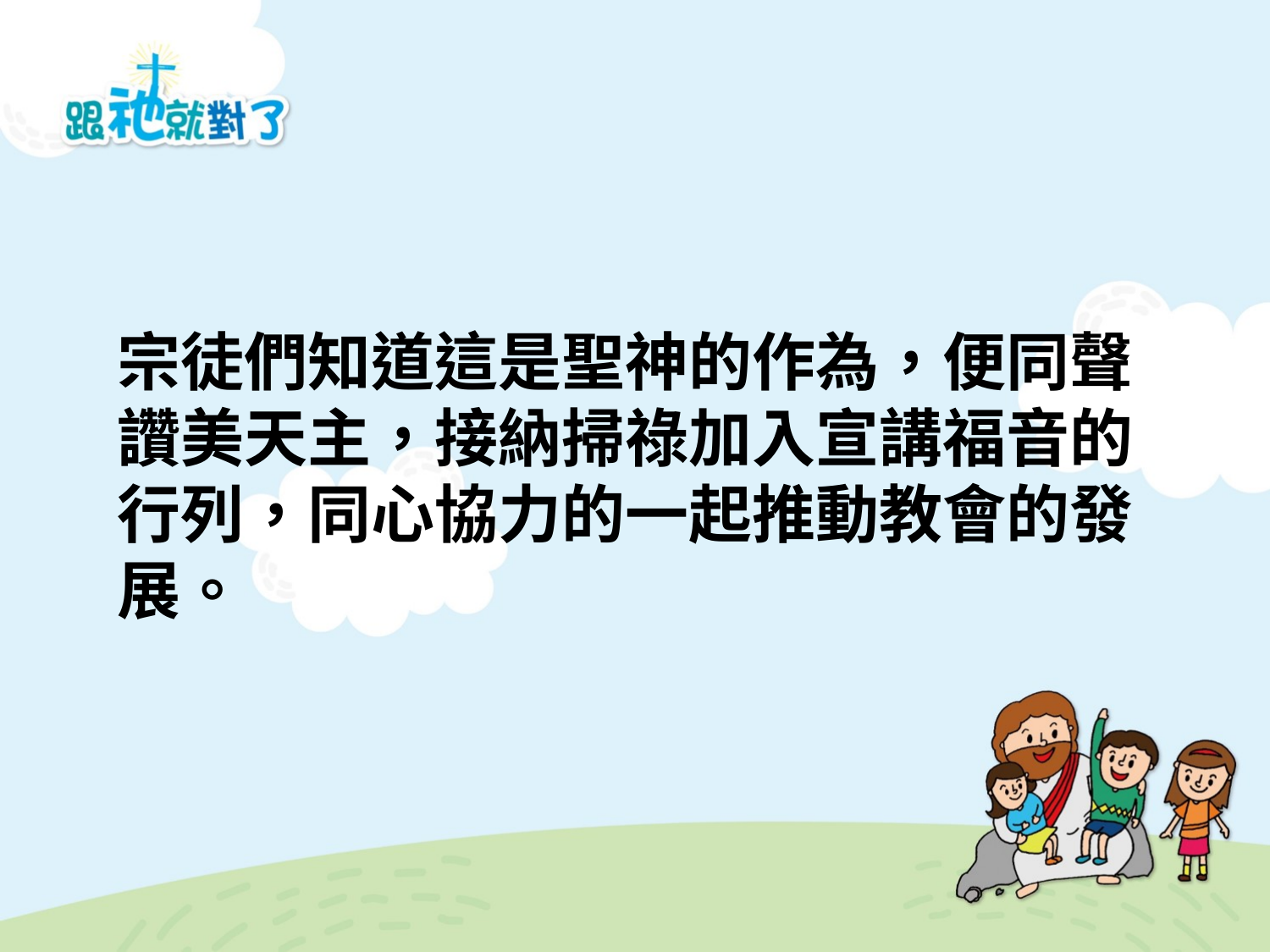

宗徒們知道這是聖神的作為，便同聲讚美天主，接納掃祿加入宣講福音的行列，同心協力的一起推動教會的發展。